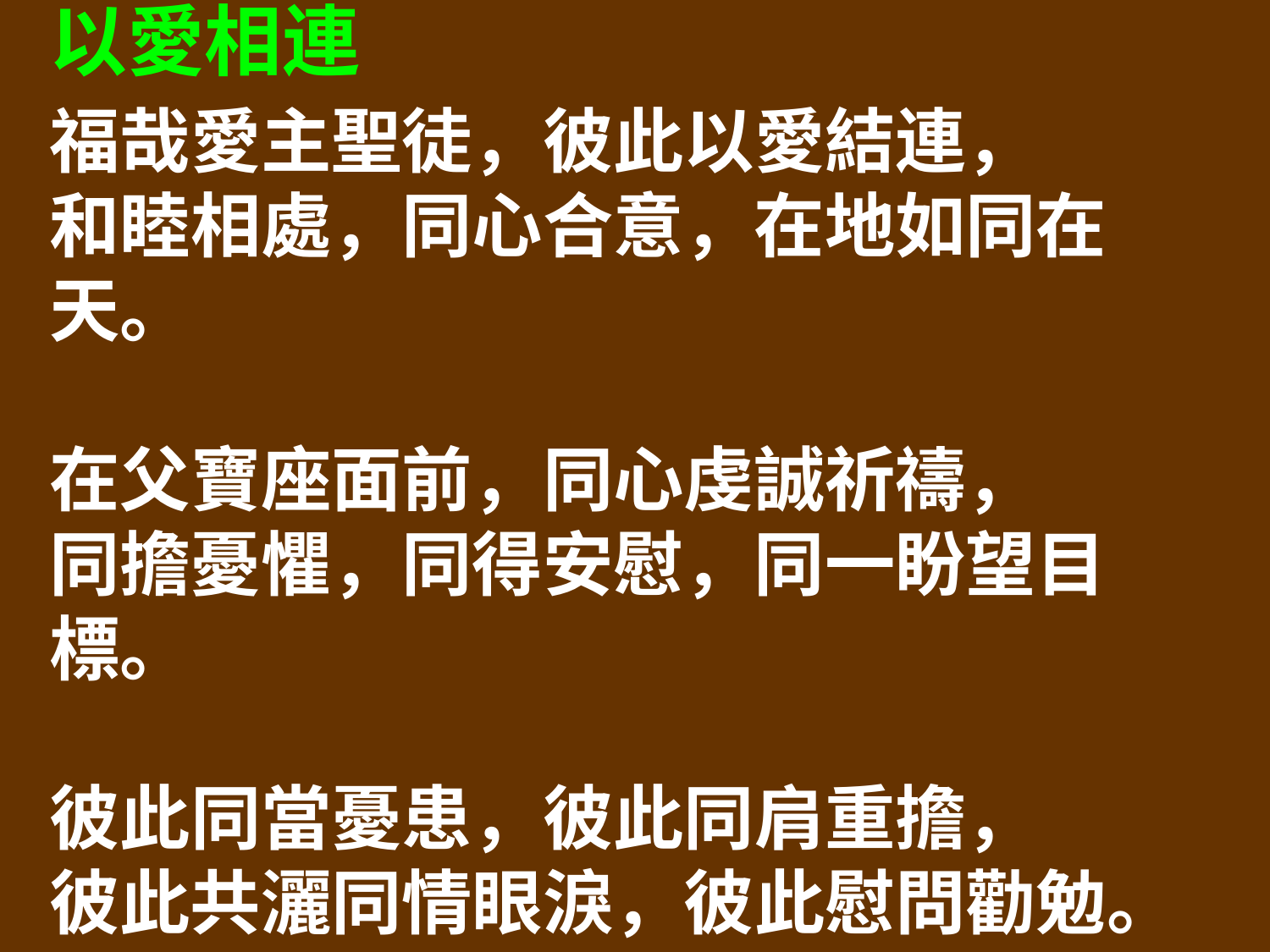

以愛相連
福哉愛主聖徒，彼此以愛結連，
和睦相處，同心合意，在地如同在天。

在父寶座面前，同心虔誠祈禱，
同擔憂懼，同得安慰，同一盼望目標。

彼此同當憂患，彼此同肩重擔，
彼此共灑同情眼淚，彼此慰問勸勉。

我們離別之時，內心難免依依，